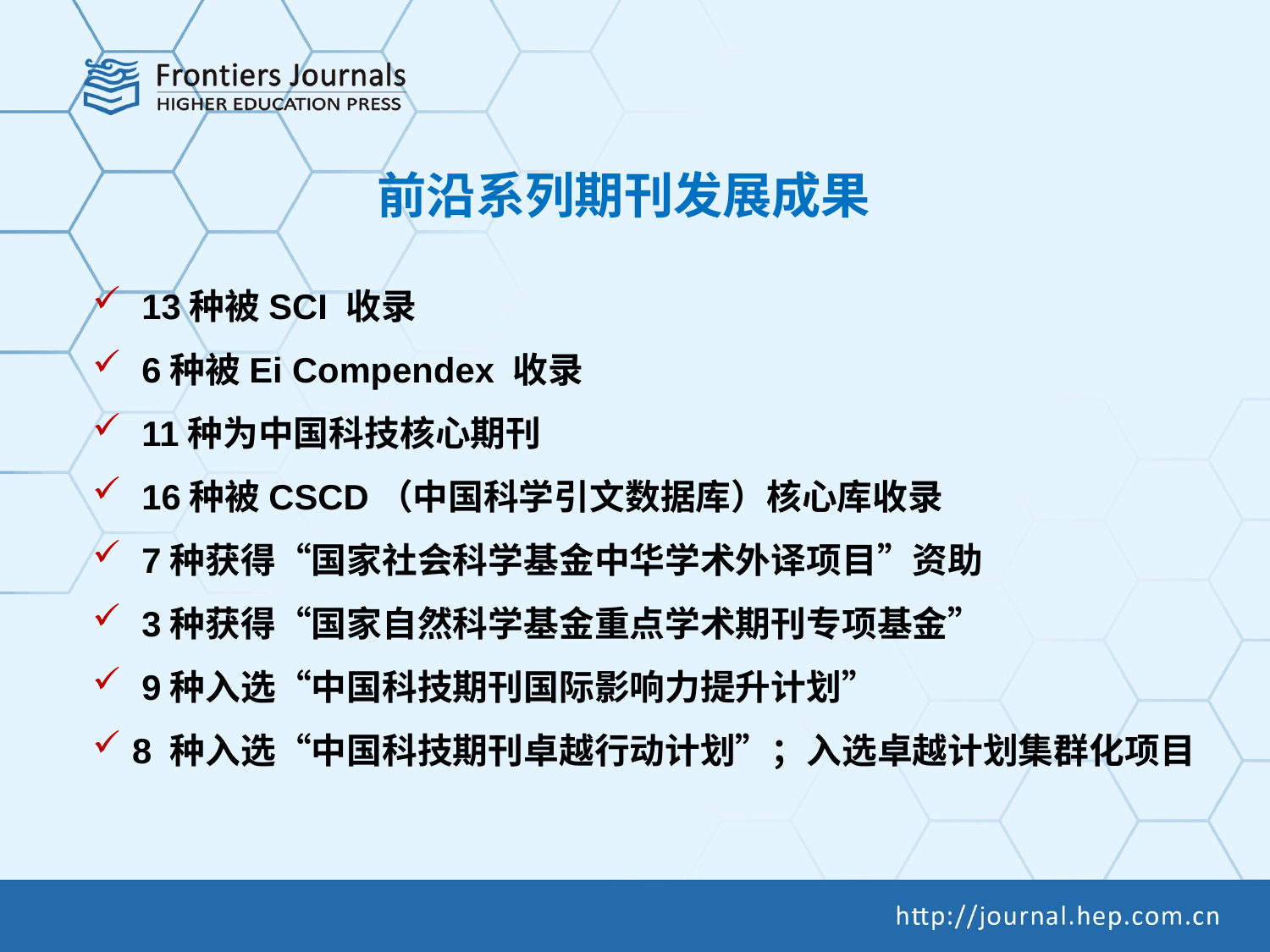

前沿系列期刊发展成果

  13种被SCI 收录
  6种被Ei Compendex 收录
  11种为中国科技核心期刊
  16种被CSCD（中国科学引文数据库）核心库收录
  7种获得“国家社会科学基金中华学术外译项目”资助
  3种获得“国家自然科学基金重点学术期刊专项基金”
  9种入选“中国科技期刊国际影响力提升计划”
 8 种入选“中国科技期刊卓越行动计划”；入选卓越计划集群化项目